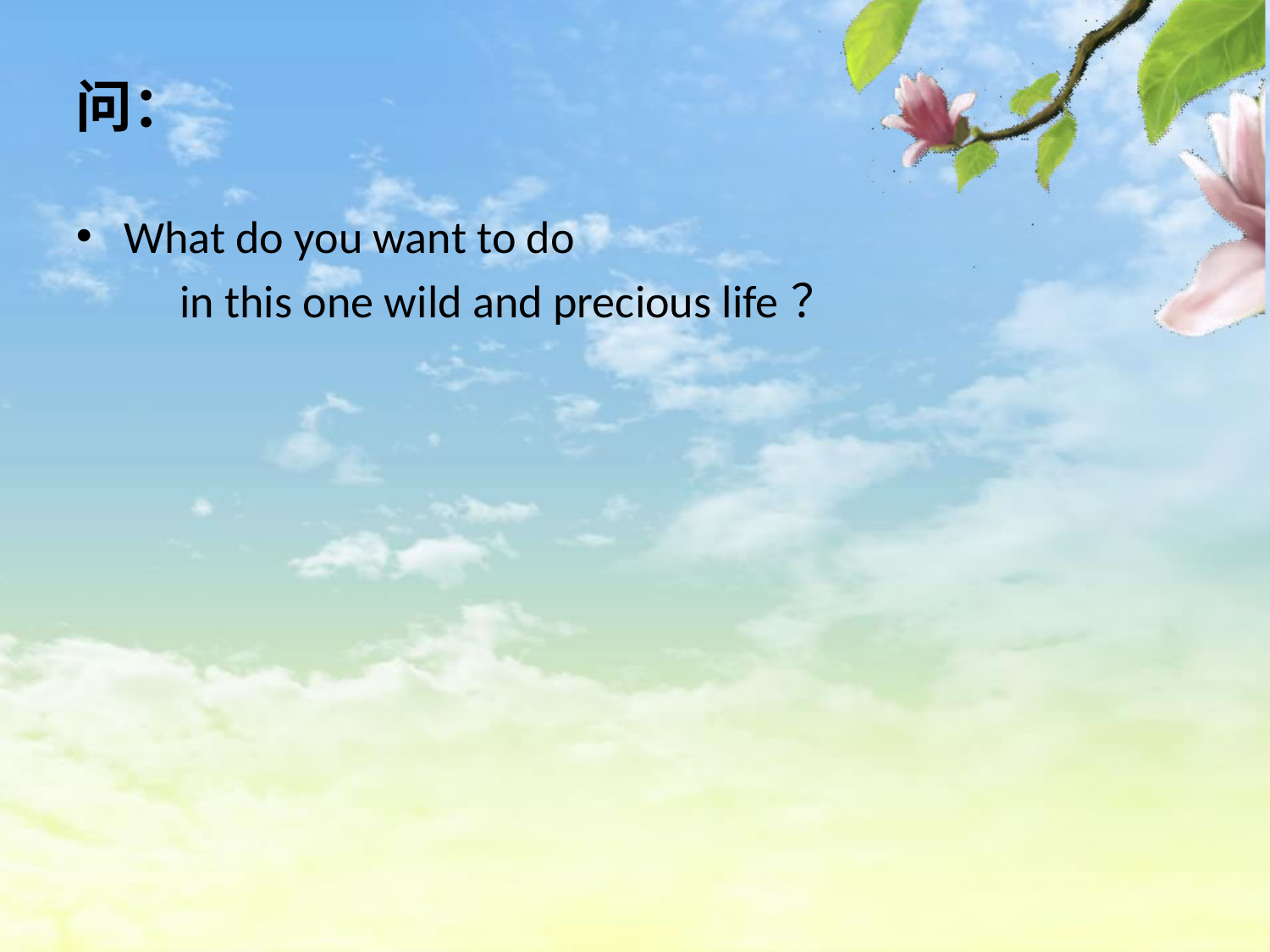

# 问：
What do you want to do
          in this one wild and precious life？